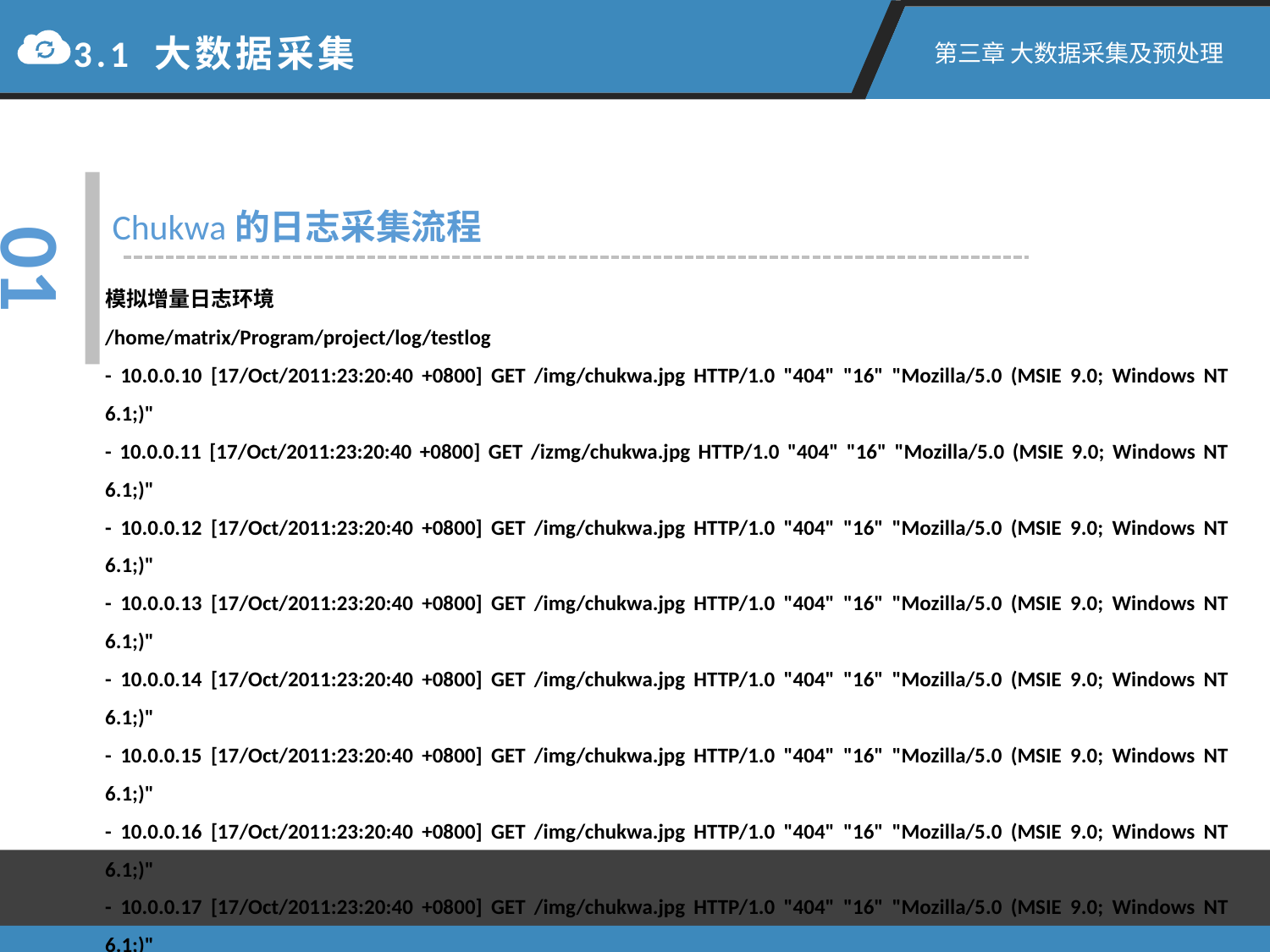

3.1 大数据采集

第三章 大数据采集及预处理

01
Chukwa的日志采集流程
模拟增量日志环境
/home/matrix/Program/project/log/testlog
- 10.0.0.10 [17/Oct/2011:23:20:40 +0800] GET /img/chukwa.jpg HTTP/1.0 "404" "16" "Mozilla/5.0 (MSIE 9.0; Windows NT 6.1;)"
- 10.0.0.11 [17/Oct/2011:23:20:40 +0800] GET /izmg/chukwa.jpg HTTP/1.0 "404" "16" "Mozilla/5.0 (MSIE 9.0; Windows NT 6.1;)"
- 10.0.0.12 [17/Oct/2011:23:20:40 +0800] GET /img/chukwa.jpg HTTP/1.0 "404" "16" "Mozilla/5.0 (MSIE 9.0; Windows NT 6.1;)"
- 10.0.0.13 [17/Oct/2011:23:20:40 +0800] GET /img/chukwa.jpg HTTP/1.0 "404" "16" "Mozilla/5.0 (MSIE 9.0; Windows NT 6.1;)"
- 10.0.0.14 [17/Oct/2011:23:20:40 +0800] GET /img/chukwa.jpg HTTP/1.0 "404" "16" "Mozilla/5.0 (MSIE 9.0; Windows NT 6.1;)"
- 10.0.0.15 [17/Oct/2011:23:20:40 +0800] GET /img/chukwa.jpg HTTP/1.0 "404" "16" "Mozilla/5.0 (MSIE 9.0; Windows NT 6.1;)"
- 10.0.0.16 [17/Oct/2011:23:20:40 +0800] GET /img/chukwa.jpg HTTP/1.0 "404" "16" "Mozilla/5.0 (MSIE 9.0; Windows NT 6.1;)"
- 10.0.0.17 [17/Oct/2011:23:20:40 +0800] GET /img/chukwa.jpg HTTP/1.0 "404" "16" "Mozilla/5.0 (MSIE 9.0; Windows NT 6.1;)"
- 10.0.0.18 [17/Oct/2011:23:20:40 +0800] GET /img/chukwa.jpg HTTP/1.0 "404" "16" "Mozilla/5.0 (MSIE 9.0; Windows NT 6.1;)"
- 10.0.0.19 [17/Oct/2011:23:20:40 +0800] GET /img/chukwa.jpg HTTP/1.0 "404" "16" "Mozilla/5.0 (MSIE 9.0; Windows NT 6.1;)"